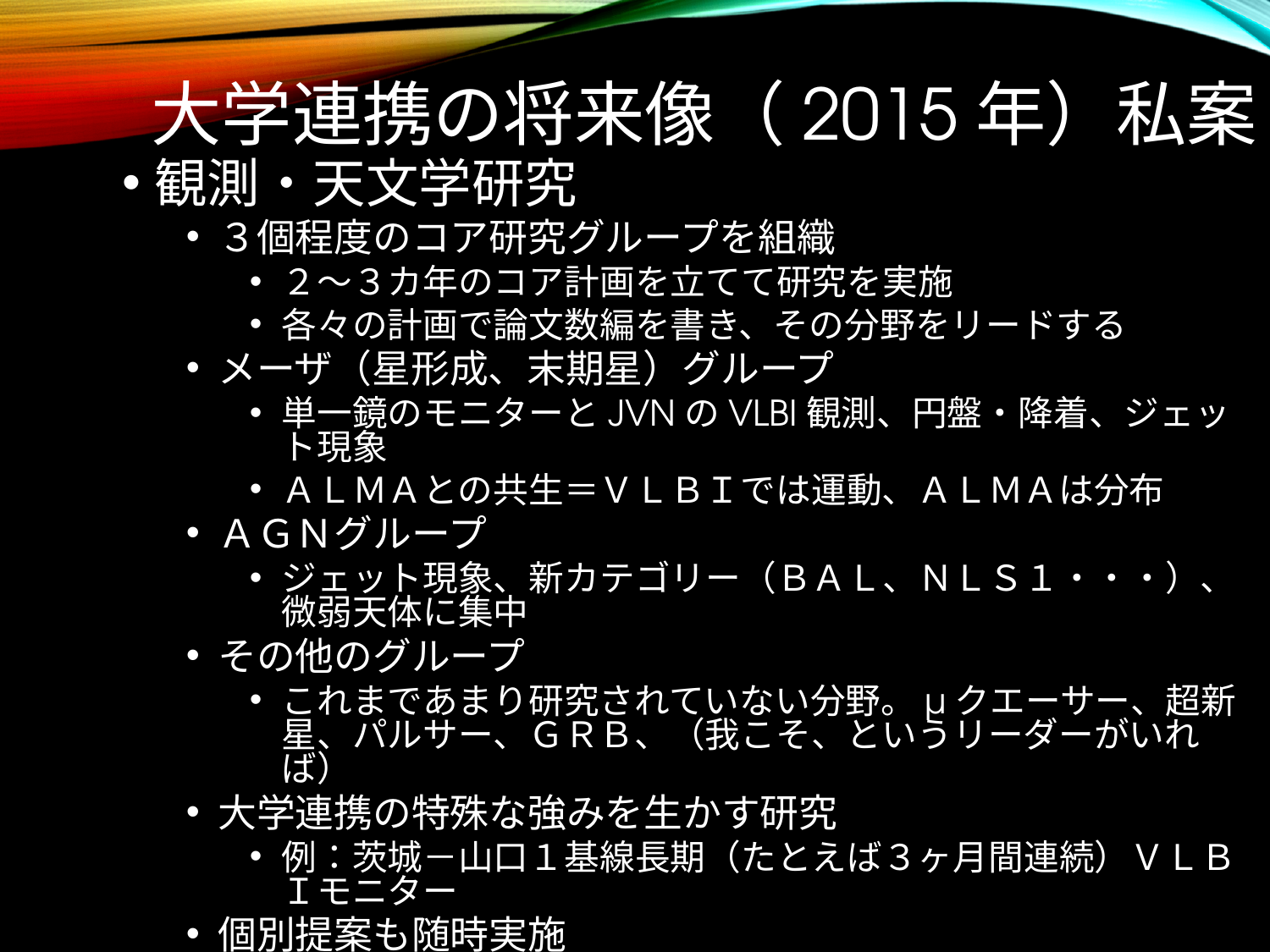

大学連携の将来像（2015年）私案
観測・天文学研究
３個程度のコア研究グループを組織
２～３カ年のコア計画を立てて研究を実施
各々の計画で論文数編を書き、その分野をリードする
メーザ（星形成、末期星）グループ
単一鏡のモニターとJVNのVLBI観測、円盤・降着、ジェット現象
ＡＬＭＡとの共生＝ＶＬＢＩでは運動、ＡＬＭＡは分布
ＡＧＮグループ
ジェット現象、新カテゴリー（ＢＡＬ、ＮＬＳ１・・・）、微弱天体に集中
その他のグループ
これまであまり研究されていない分野。μクエーサー、超新星、パルサー、ＧＲＢ、（我こそ、というリーダーがいれば）
大学連携の特殊な強みを生かす研究
例：茨城－山口１基線長期（たとえば３ヶ月間連続）ＶＬＢＩモニター
個別提案も随時実施
技術開発
超広帯域受信機開発など、大学らしさを出す